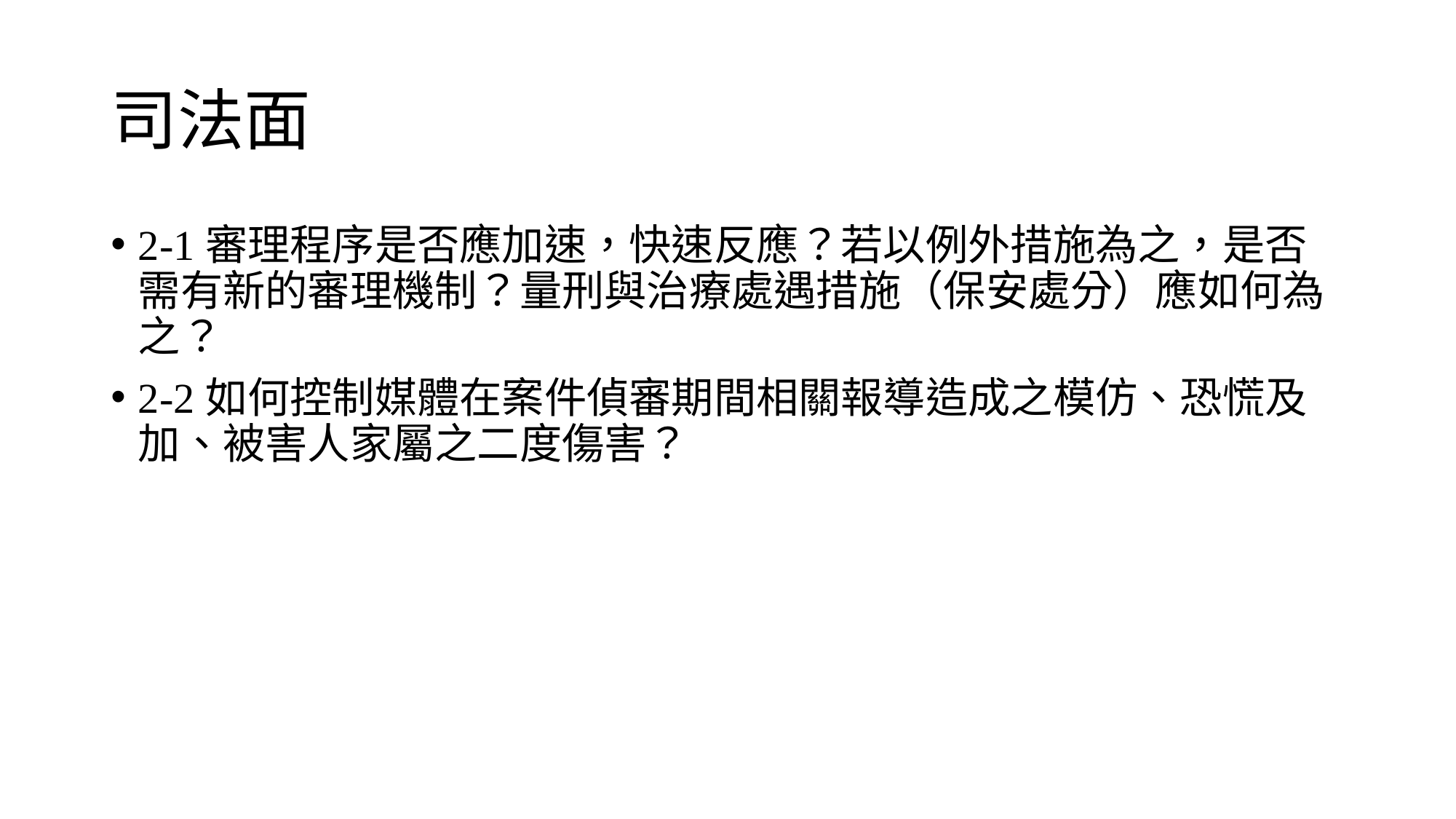

# 司法面
2-1審理程序是否應加速，快速反應？若以例外措施為之，是否需有新的審理機制？量刑與治療處遇措施（保安處分）應如何為之？
2-2如何控制媒體在案件偵審期間相關報導造成之模仿、恐慌及加、被害人家屬之二度傷害？